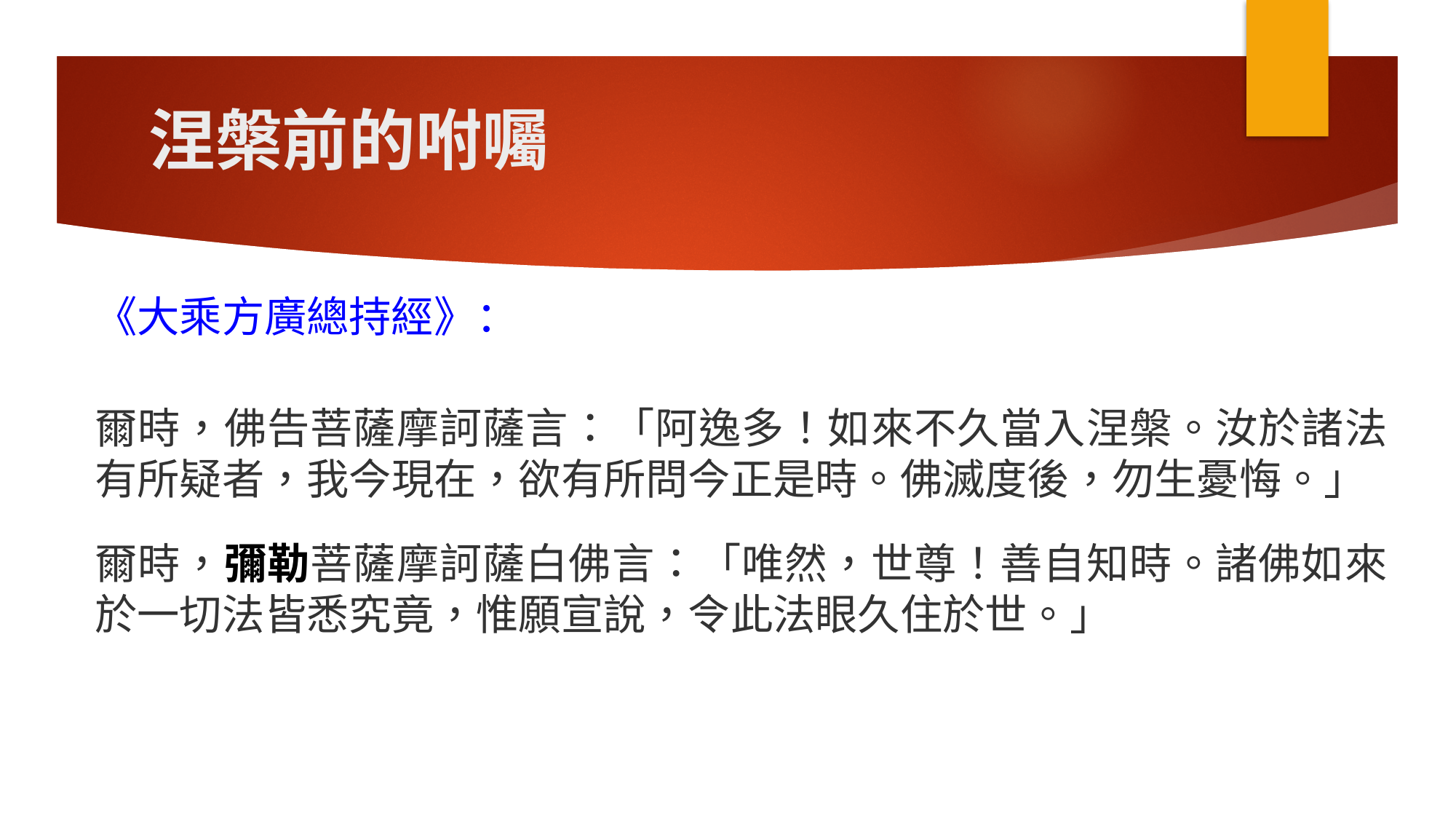

# 涅槃前的咐囑
《大乘方廣總持經》：
爾時，佛告菩薩摩訶薩言：「阿逸多！如來不久當入涅槃。汝於諸法有所疑者，我今現在，欲有所問今正是時。佛滅度後，勿生憂悔。」
爾時，彌勒菩薩摩訶薩白佛言：「唯然，世尊！善自知時。諸佛如來於一切法皆悉究竟，惟願宣說，令此法眼久住於世。」